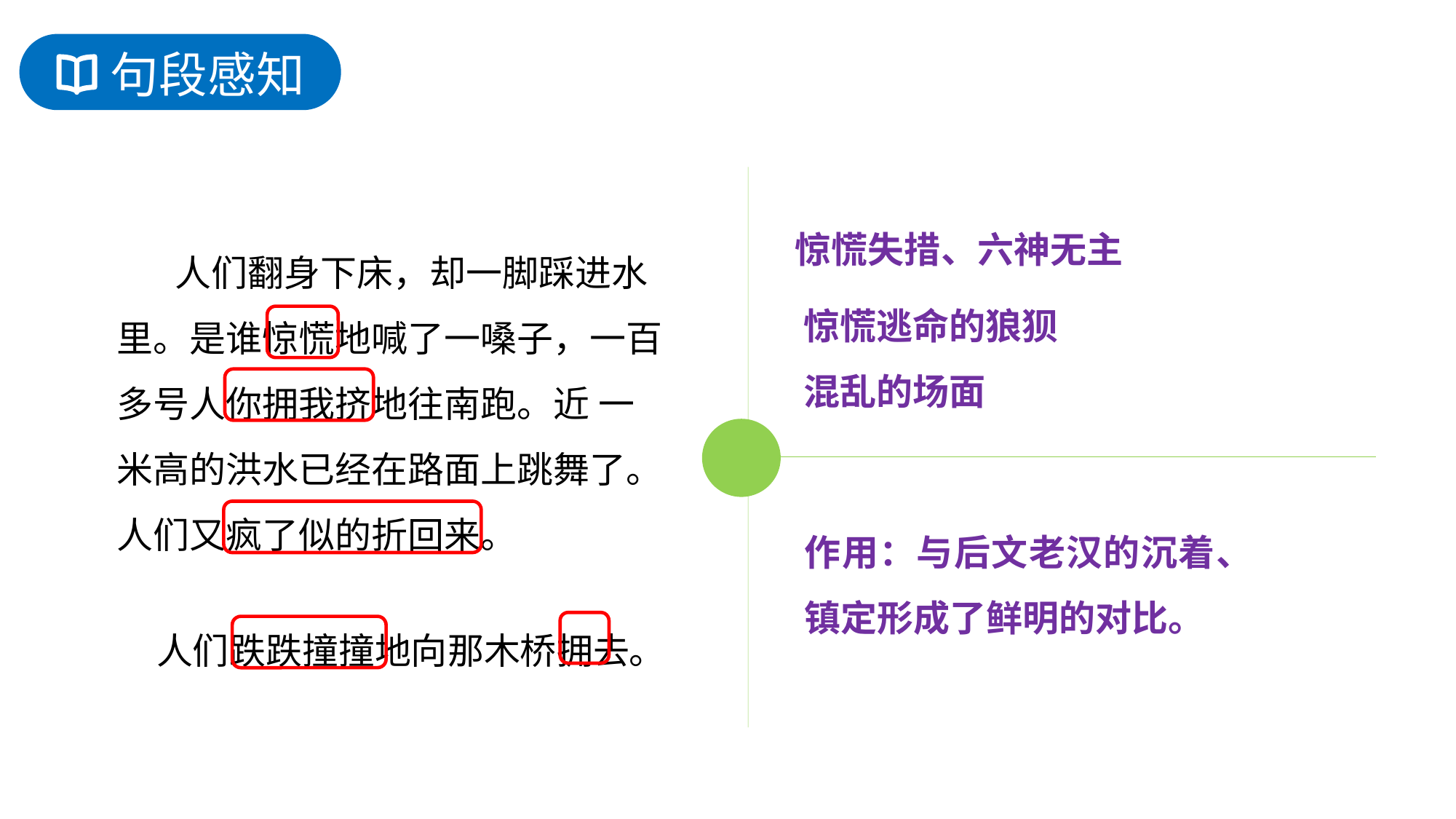

句段感知

惊慌失措、六神无主
      人们翻身下床，却一脚踩进水里。是谁惊慌地喊了一嗓子，一百多号人你拥我挤地往南跑。近 一米高的洪水已经在路面上跳舞了。人们又疯了似的折回来。
惊慌逃命的狼狈
混乱的场面

作用：与后文老汉的沉着、镇定形成了鲜明的对比。
      人们跌跌撞撞地向那木桥拥去。